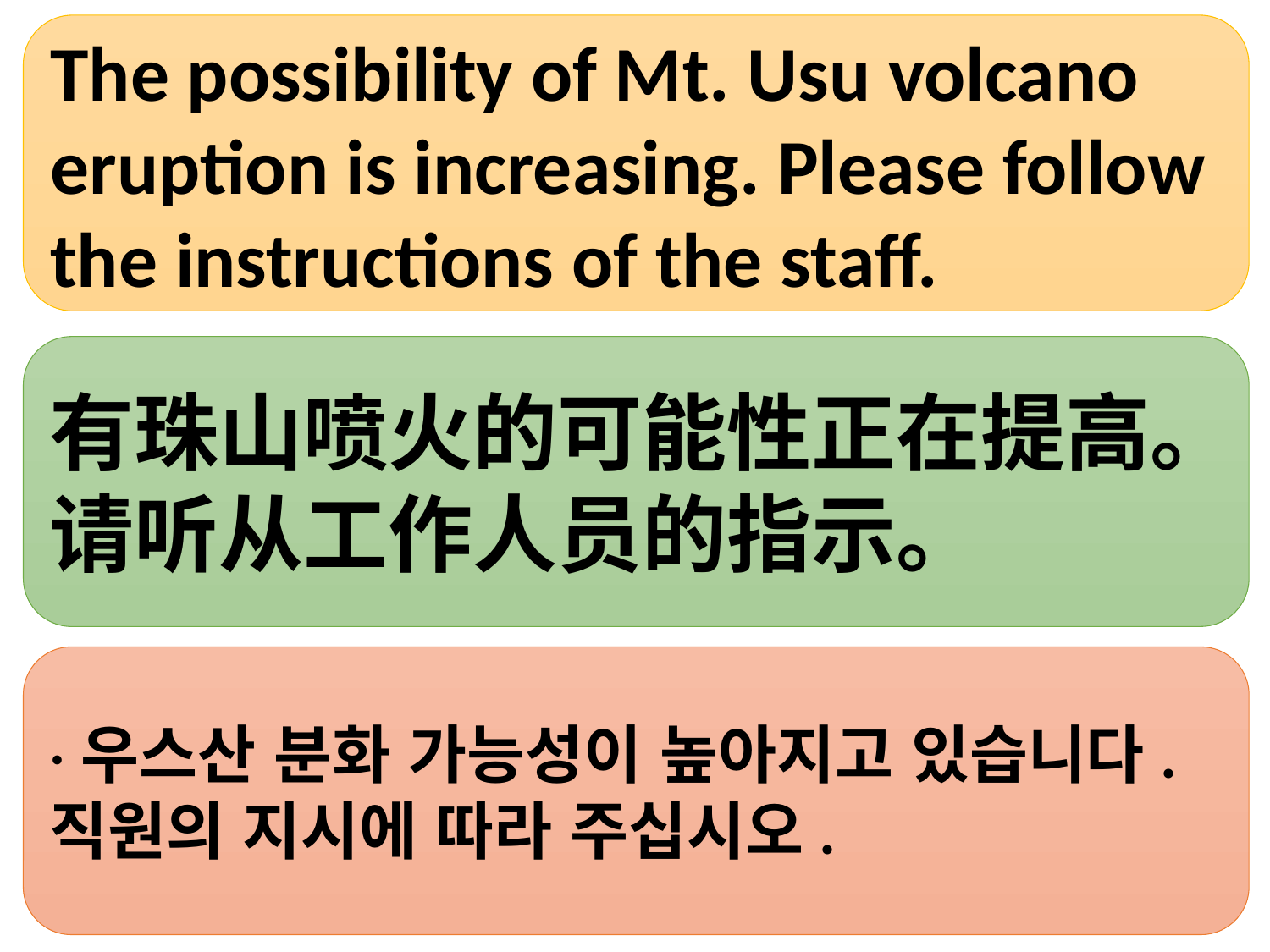

The possibility of Mt. Usu volcano eruption is increasing. Please follow the instructions of the staff.
有珠山喷火的可能性正在提高。请听从工作人员的指示。
·우스산 분화 가능성이 높아지고 있습니다. 직원의 지시에 따라 주십시오.